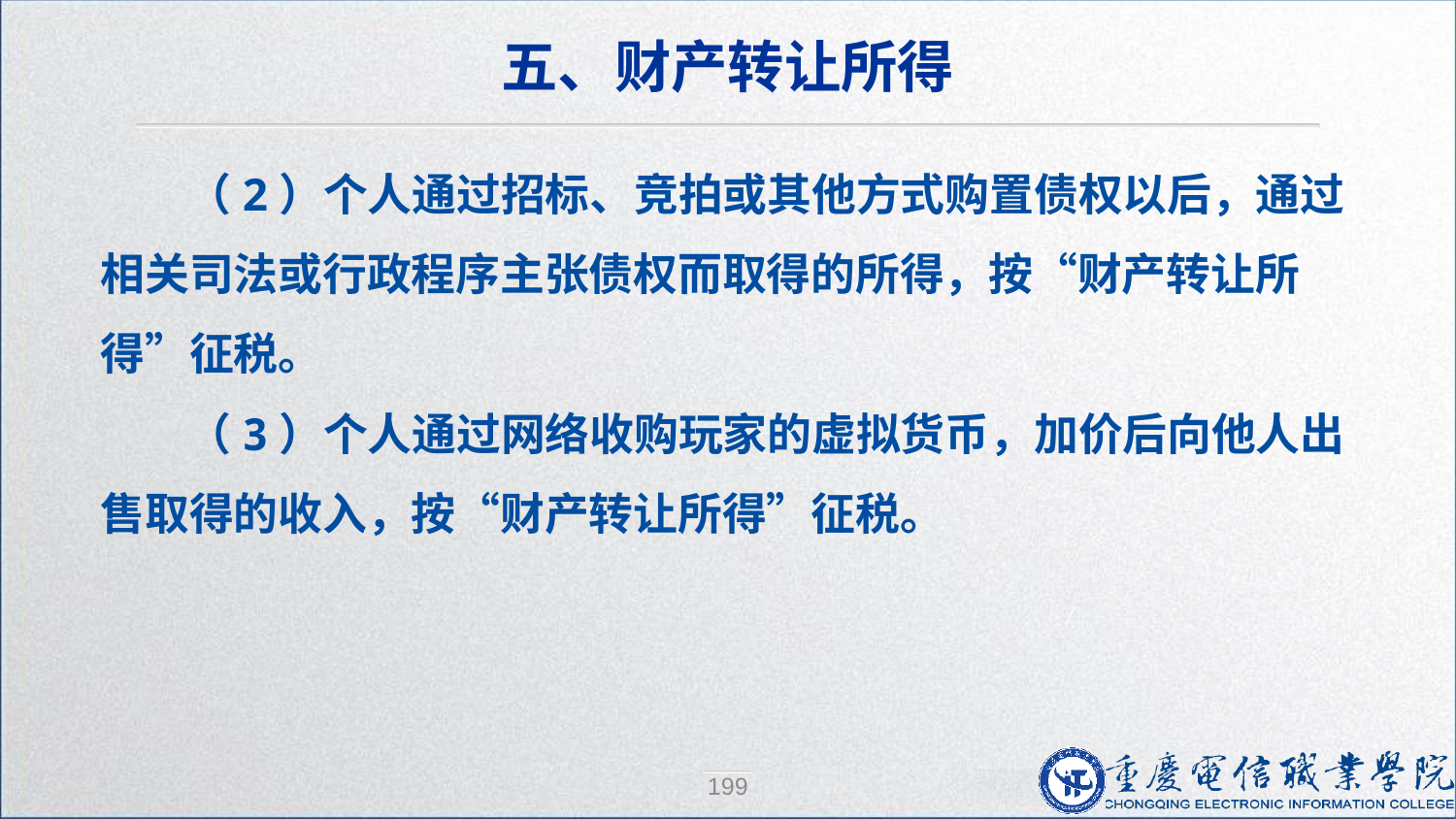

五、财产转让所得
（2）个人通过招标、竞拍或其他方式购置债权以后，通过相关司法或行政程序主张债权而取得的所得，按“财产转让所得”征税。
（3）个人通过网络收购玩家的虚拟货币，加价后向他人出售取得的收入，按“财产转让所得”征税。
199